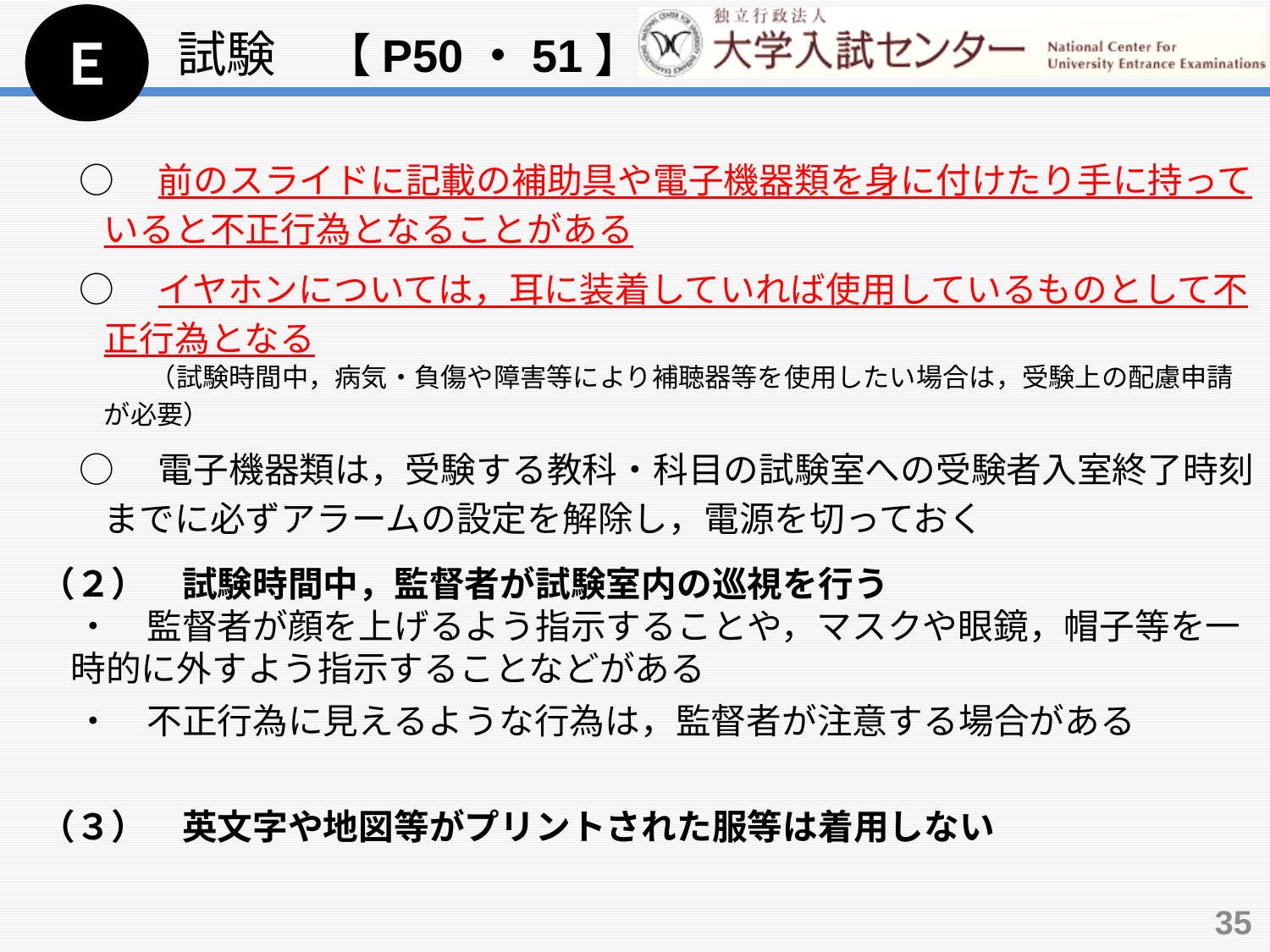

Ｅ
試験　【P50・51】
○　前のスライドに記載の補助具や電子機器類を身に付けたり手に持っていると不正行為となることがある
○　イヤホンについては，耳に装着していれば使用しているものとして不正行為となる
　　（試験時間中，病気・負傷や障害等により補聴器等を使用したい場合は，受験上の配慮申請が必要）
○　電子機器類は，受験する教科・科目の試験室への受験者入室終了時刻までに必ずアラームの設定を解除し，電源を切っておく
（２）　試験時間中，監督者が試験室内の巡視を行う
　・　監督者が顔を上げるよう指示することや，マスクや眼鏡，帽子等を一時的に外すよう指示することなどがある
　・　不正行為に見えるような行為は，監督者が注意する場合がある

（３）　英文字や地図等がプリントされた服等は着用しない
35